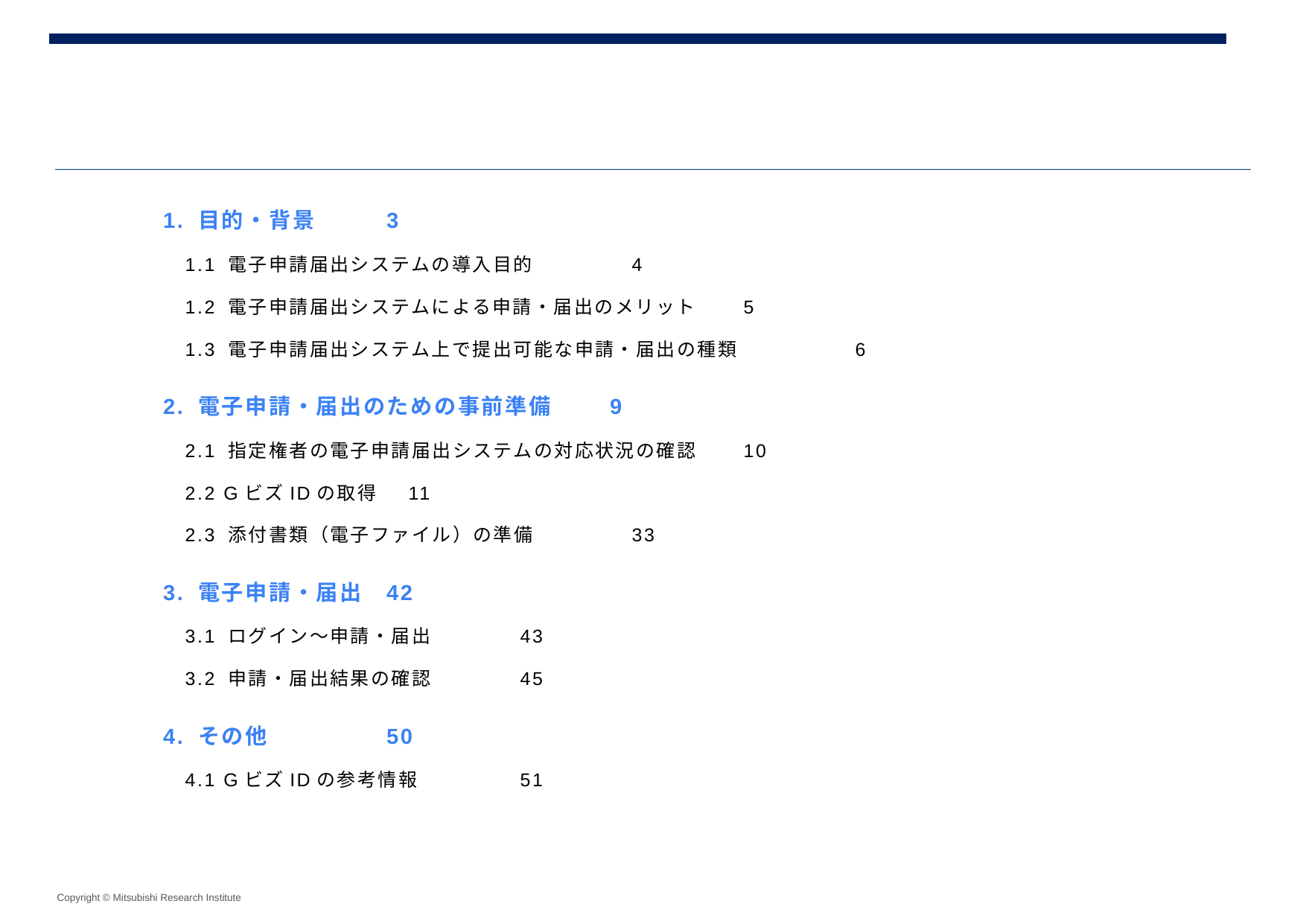

#
1. 目的・背景 	3
1.1 電子申請届出システムの導入目的　	4
1.2 電子申請届出システムによる申請・届出のメリット　	5
1.3 電子申請届出システム上で提出可能な申請・届出の種類　	6
2. 電子申請・届出のための事前準備 	9
2.1 指定権者の電子申請届出システムの対応状況の確認　	10
2.2 GビズIDの取得　	11
2.3 添付書類（電子ファイル）の準備　	33
3. 電子申請・届出 	42
3.1 ログイン～申請・届出　	43
3.2 申請・届出結果の確認　	45
4. その他 	50
4.1 GビズIDの参考情報　	51